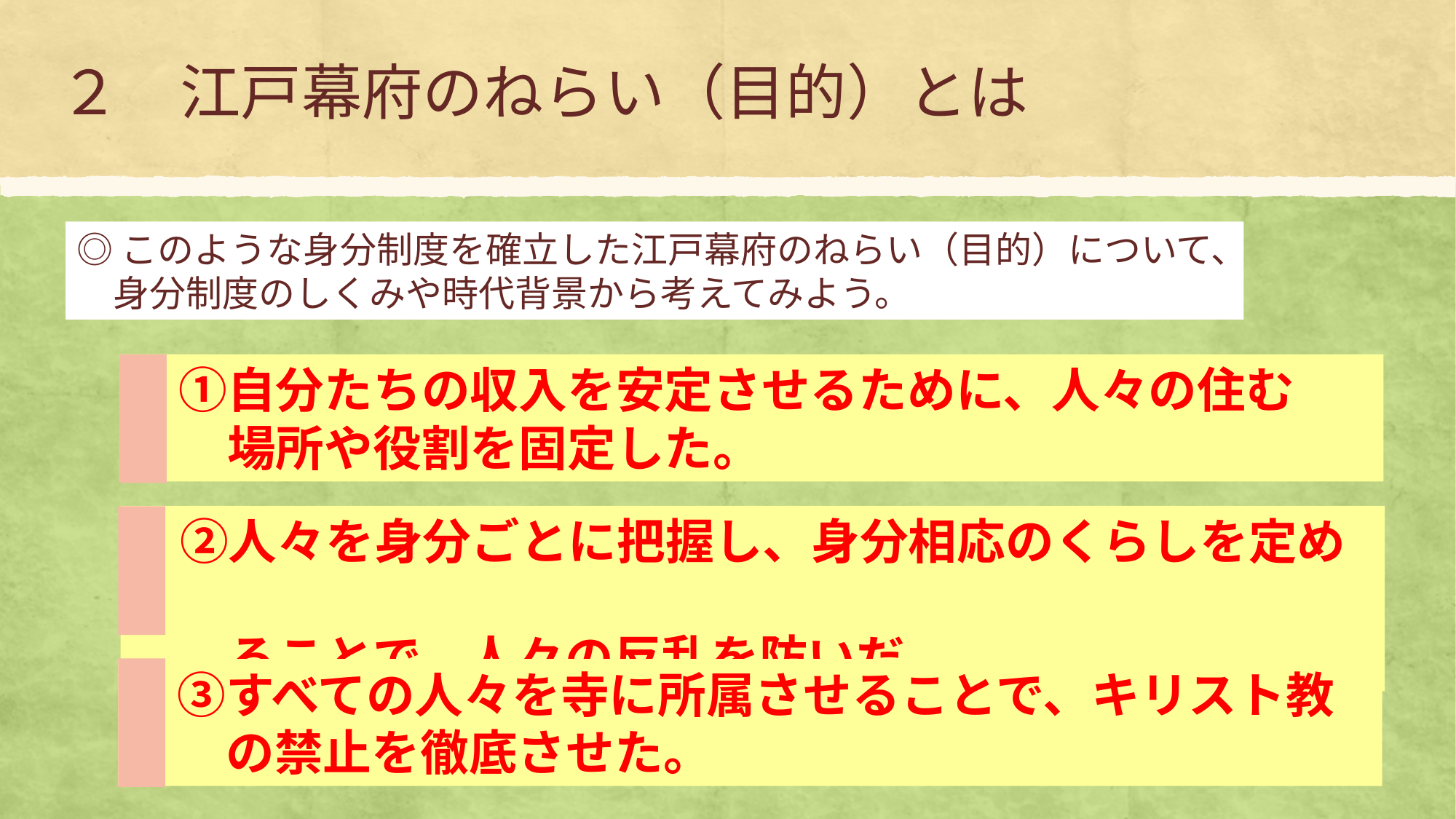

２　江戸幕府のねらい（目的）とは
◎このような身分制度を確立した江戸幕府のねらい（目的）について、
　身分制度のしくみや時代背景から考えてみよう。
　①自分たちの収入を安定させるために、人々の住む
　　場所や役割を固定した。

　②人々を身分ごとに把握し、身分相応のくらしを定め
　　ることで、人々の反乱を防いだ。

　③すべての人々を寺に所属させることで、キリスト教
　　の禁止を徹底させた。